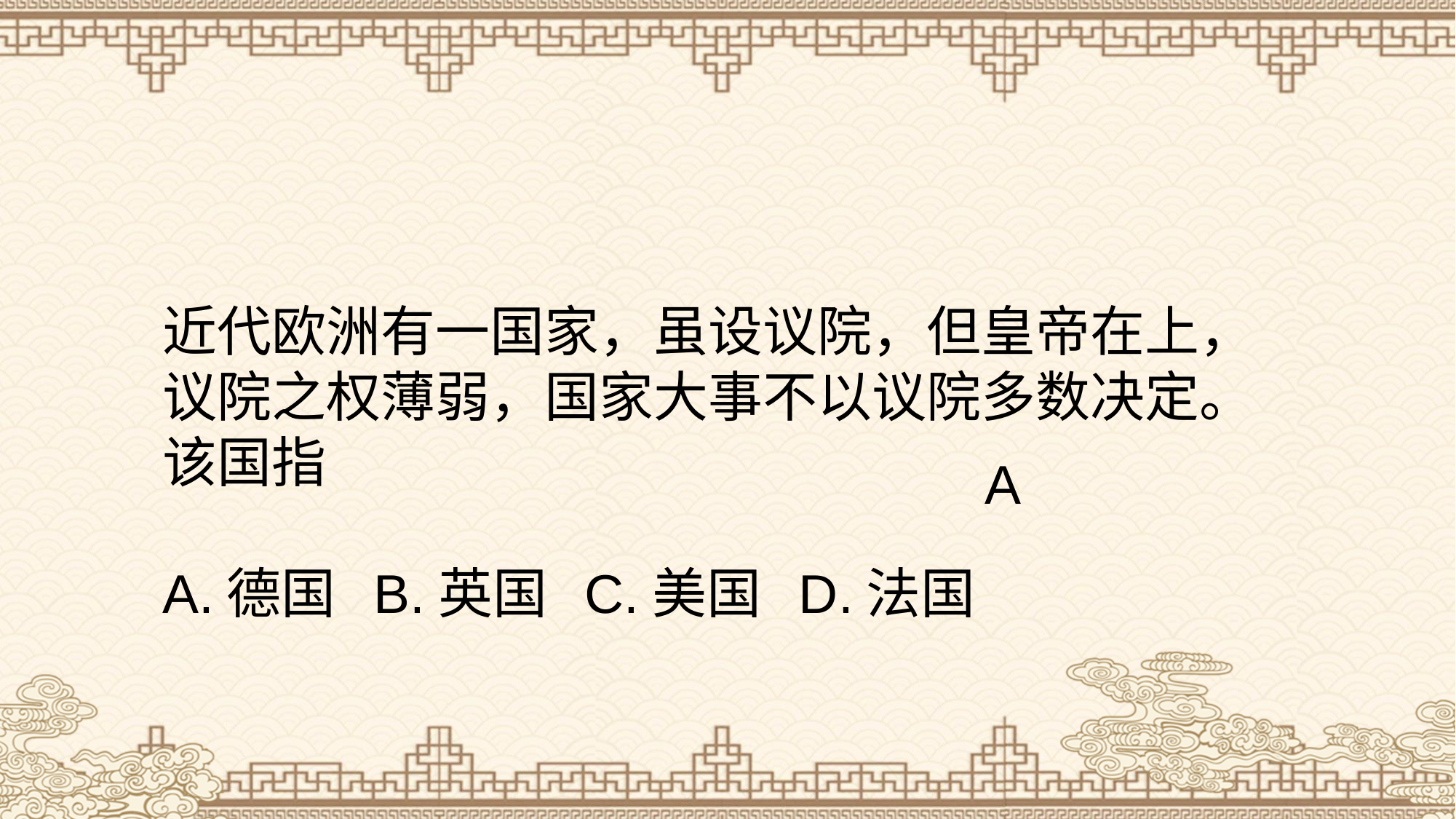

近代欧洲有一国家，虽设议院，但皇帝在上，议院之权薄弱，国家大事不以议院多数决定。该国指

A.德国  B.英国  C.美国  D.法国
A